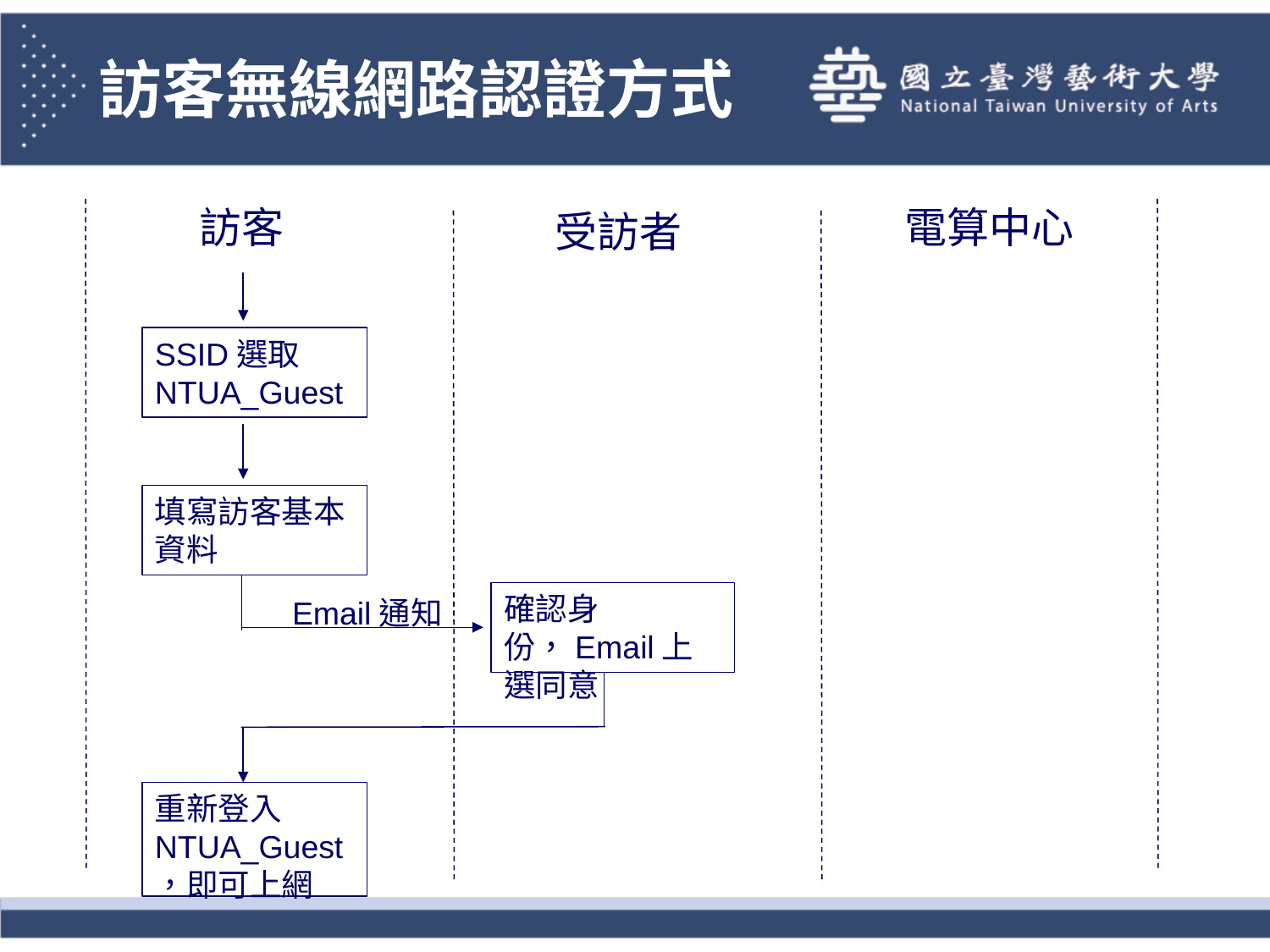

# 訪客無線網路認證方式
訪客
電算中心
受訪者
SSID選取NTUA_Guest
填寫訪客基本資料
確認身份，Email上選同意
Email通知
重新登入NTUA_Guest，即可上網